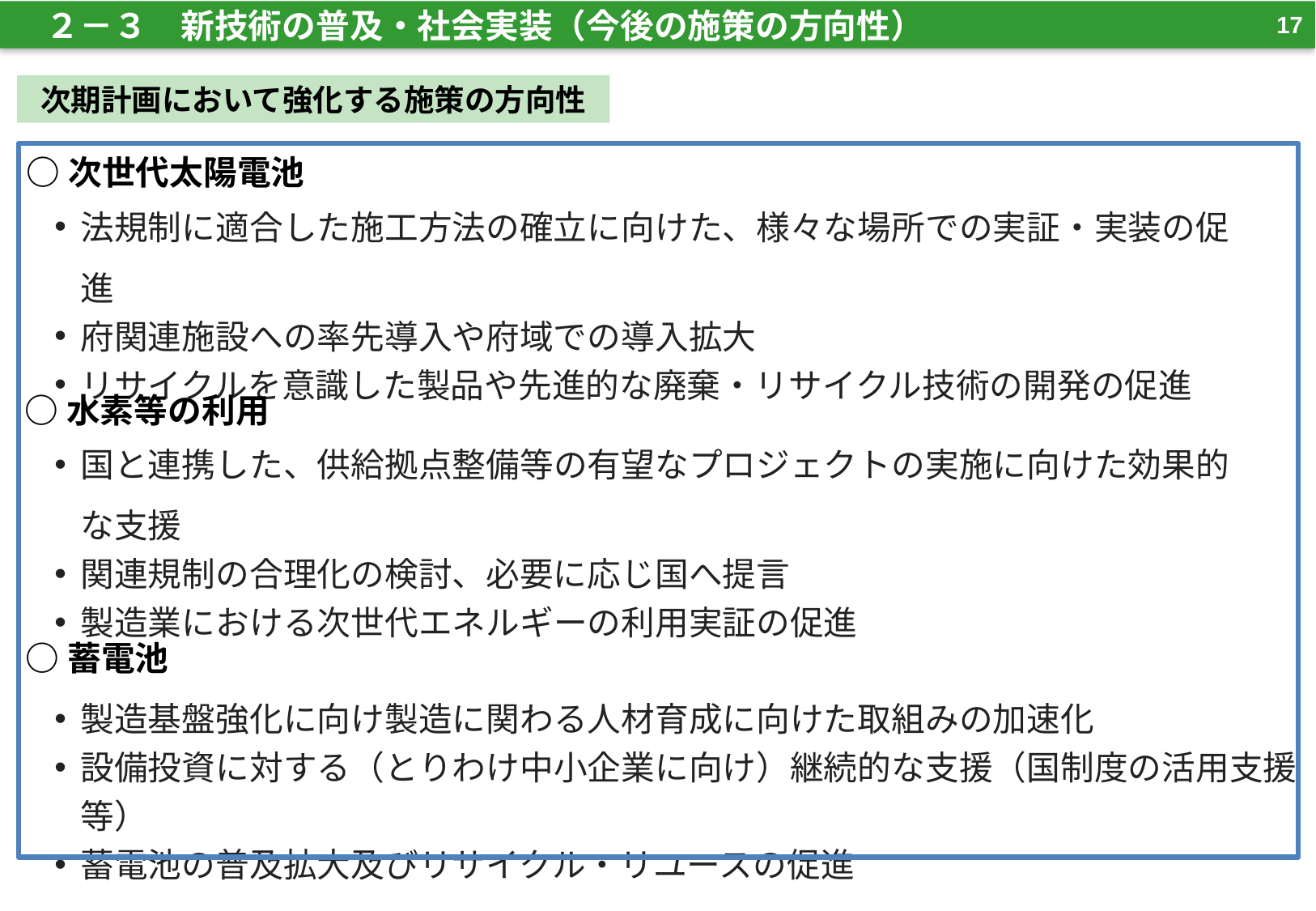

17
　２－３　新技術の普及・社会実装（今後の施策の方向性）
次期計画において強化する施策の方向性

○次世代太陽電池
法規制に適合した施工方法の確立に向けた、様々な場所での実証・実装の促進
府関連施設への率先導入や府域での導入拡大
リサイクルを意識した製品や先進的な廃棄・リサイクル技術の開発の促進
○水素等の利用
国と連携した、供給拠点整備等の有望なプロジェクトの実施に向けた効果的な支援
関連規制の合理化の検討、必要に応じ国へ提言
製造業における次世代エネルギーの利用実証の促進
○蓄電池
製造基盤強化に向け製造に関わる人材育成に向けた取組みの加速化
設備投資に対する（とりわけ中小企業に向け）継続的な支援（国制度の活用支援等）
蓄電池の普及拡大及びリサイクル・リユースの促進